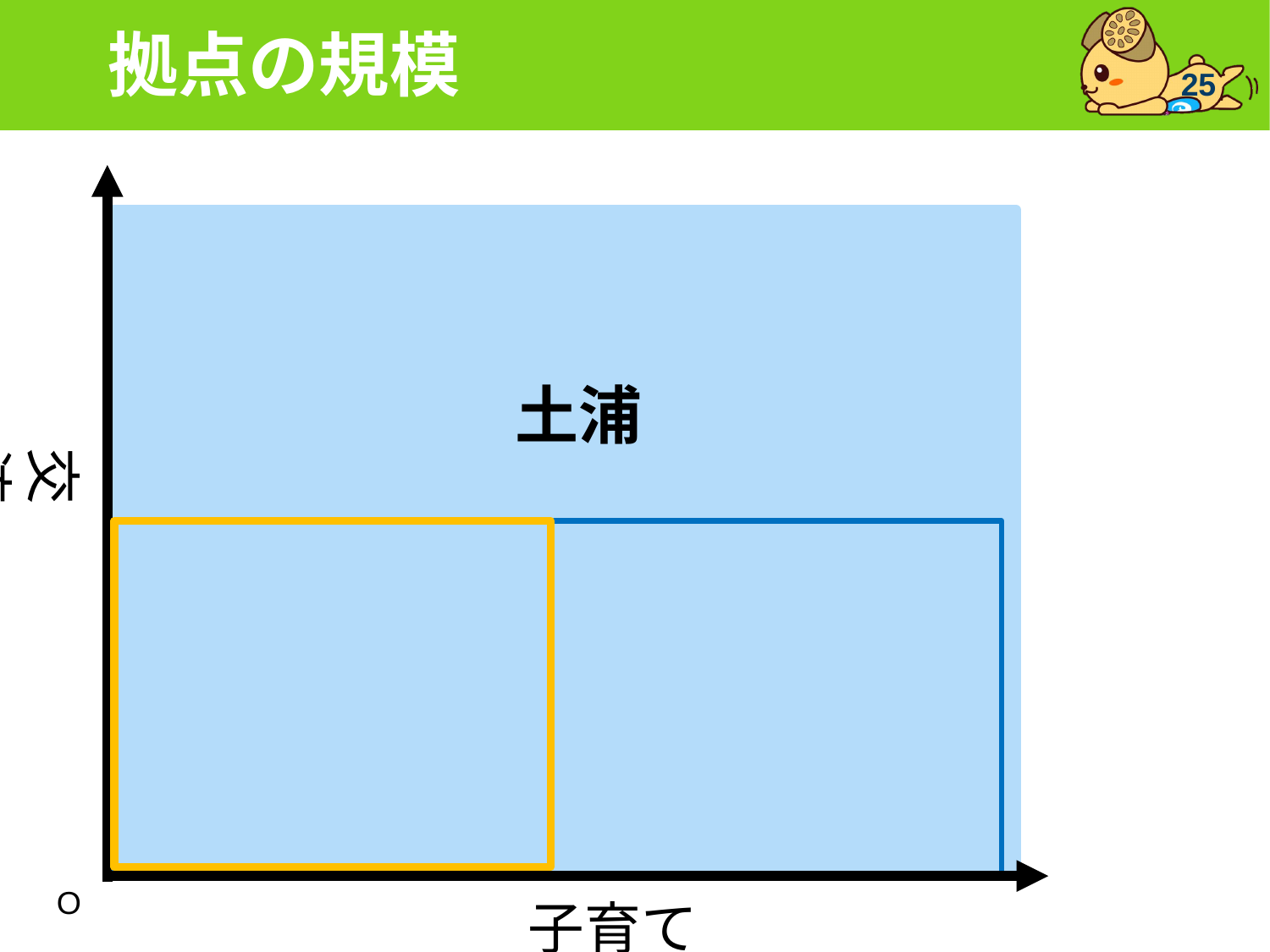

# 拠点の規模
25

土浦
交流

O
子育て